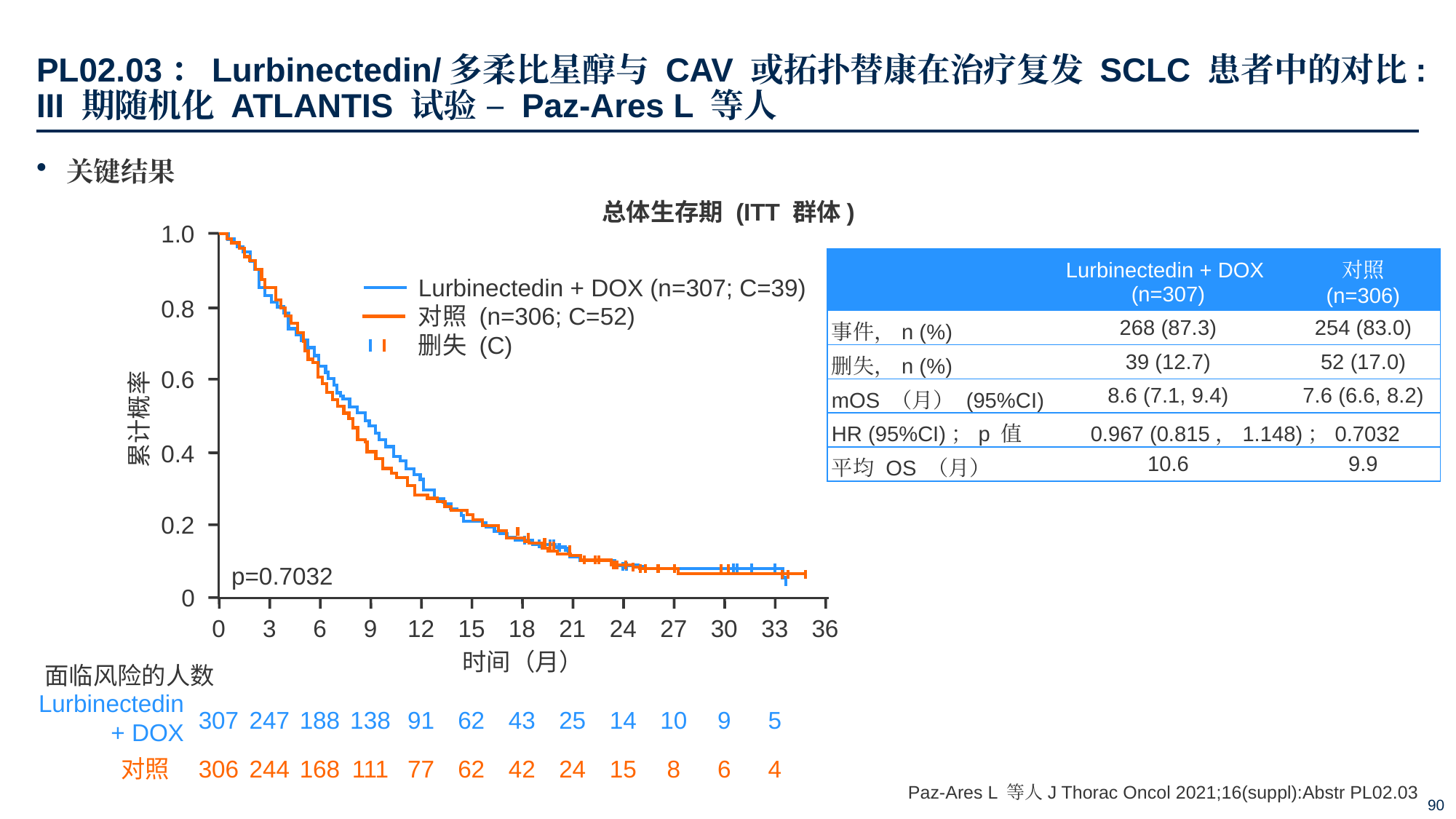

# PL02.03：Lurbinectedin/多柔比星醇与 CAV 或拓扑替康在治疗复发 SCLC 患者中的对比: III 期随机化 ATLANTIS 试验 – Paz-Ares L 等人
关键结果
总体生存期 (ITT 群体)
1.0

0.8

0.6

累计概率
0.4

0.2

0

0
3
6
9
12
15
18
21
24
27
30
33
36
时间（月）
面临风险的人数
Lurbinectedin
+ DOX
307
247
188
138
91
62
43
25
14
10
9
5
对照
306
244
168
111
77
62
42
24
15
8
6
4

|  | Lurbinectedin + DOX (n=307) | 对照 (n=306) |
| --- | --- | --- |
| 事件，n (%) | 268 (87.3) | 254 (83.0) |
| 删失，n (%) | 39 (12.7) | 52 (17.0) |
| mOS （月） (95%CI) | 8.6 (7.1, 9.4) | 7.6 (6.6, 8.2) |
| HR (95%CI)；p 值 | 0.967 (0.815，1.148)；0.7032 |  |
| 平均 OS （月） | 10.6 | 9.9 |
Lurbinectedin + DOX (n=307; C=39)
对照 (n=306; C=52)
删失 (C)

p=0.7032

Paz-Ares L 等人J Thorac Oncol 2021;16(suppl):Abstr PL02.03